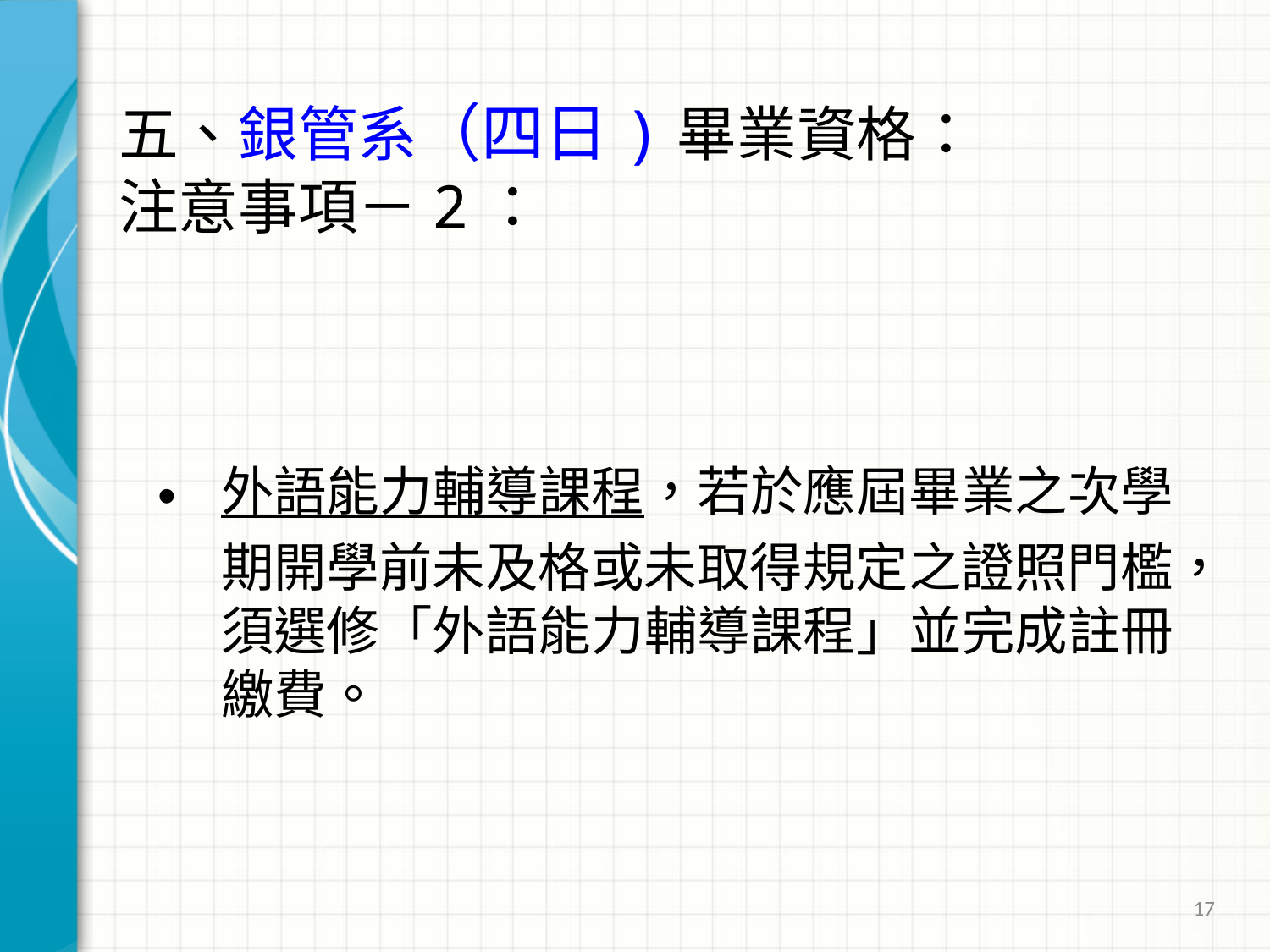

# 五、銀管系（四日)畢業資格： 注意事項－2：

外語能力輔導課程，若於應屆畢業之次學期開學前未及格或未取得規定之證照門檻，須選修「外語能力輔導課程」並完成註冊繳費。
17